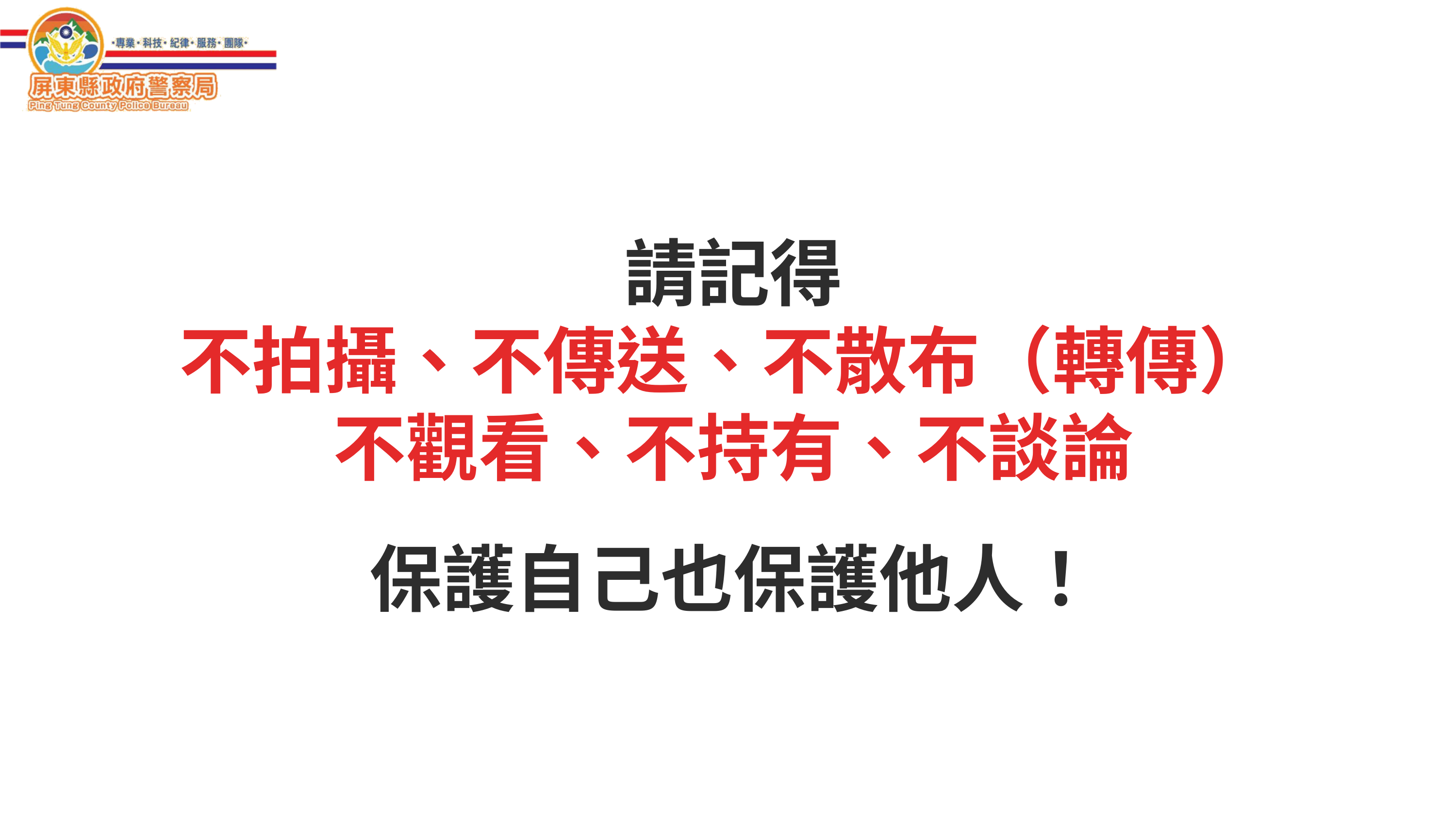

請記得
不拍攝、不傳送、不散布（轉傳）
不觀看、不持有、不談論

保護自己也保護他人！